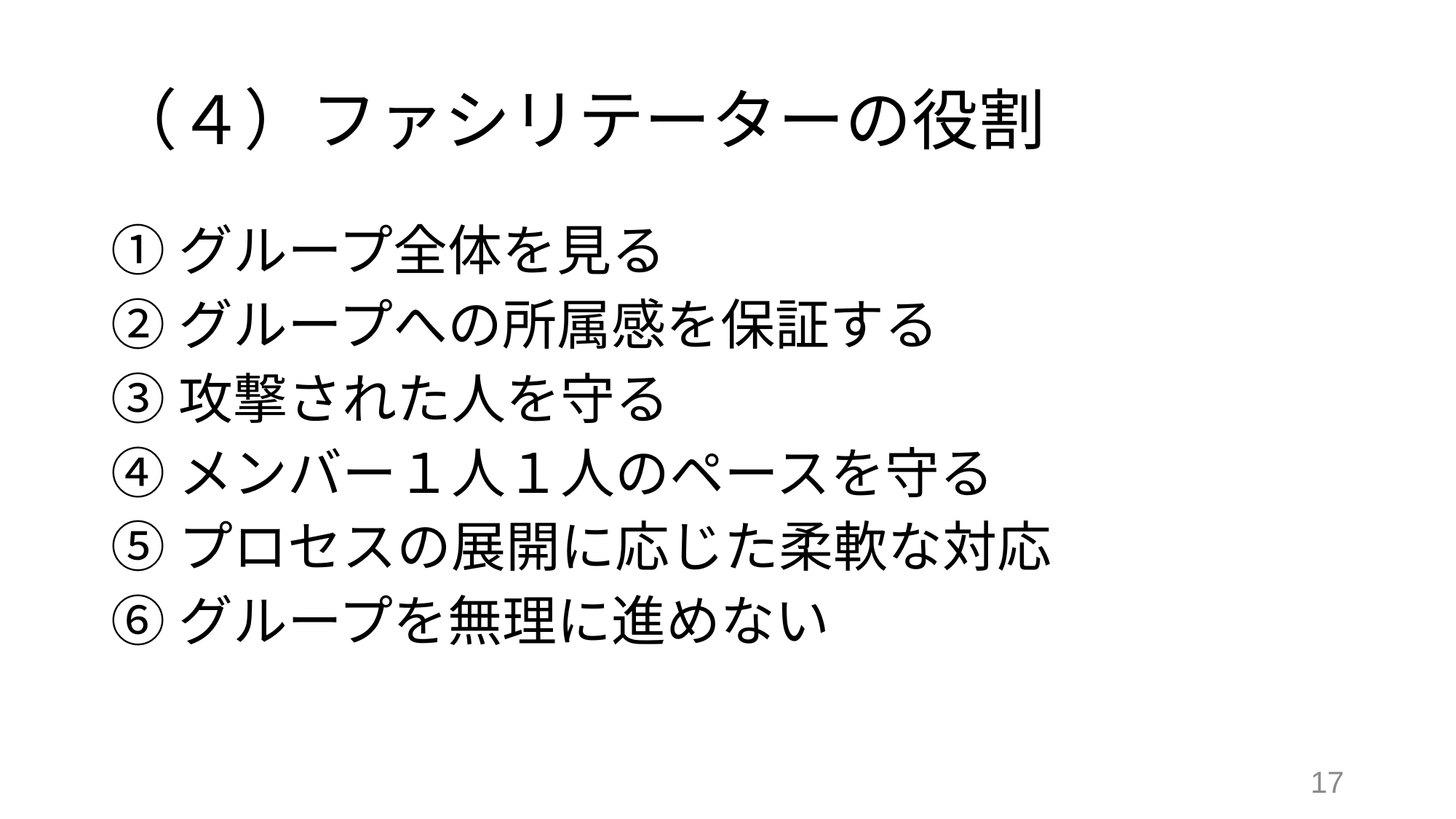

# （４）ファシリテーターの役割
①グループ全体を見る
②グループへの所属感を保証する
③攻撃された人を守る
④メンバー１人１人のペースを守る
⑤プロセスの展開に応じた柔軟な対応
⑥グループを無理に進めない
17